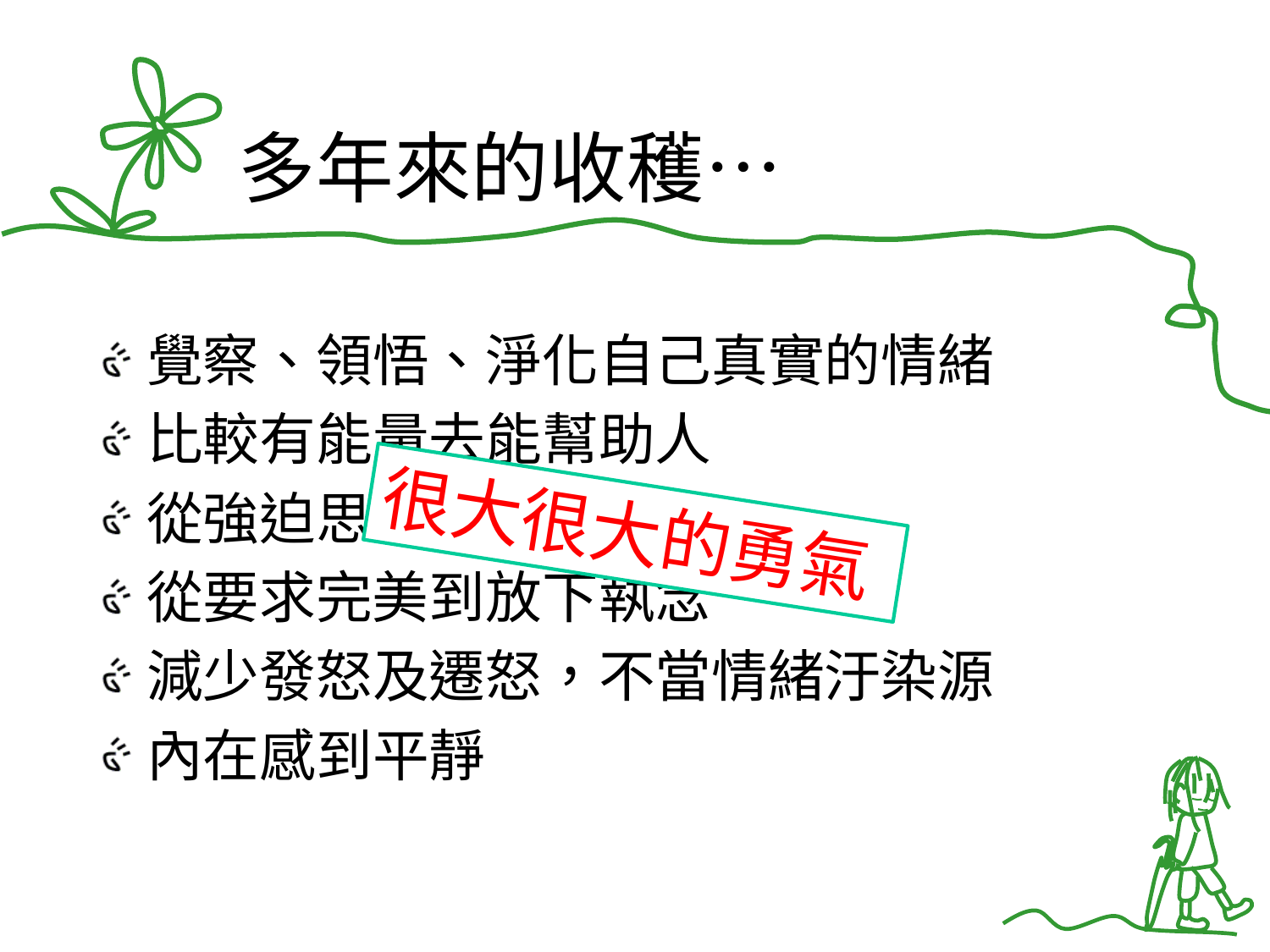

# 多年來的收穫…
覺察、領悟、淨化自己真實的情緒
比較有能量去能幫助人
從強迫思考到彈性開放
從要求完美到放下執念
減少發怒及遷怒，不當情緒汙染源
內在感到平靜

很大很大的勇氣